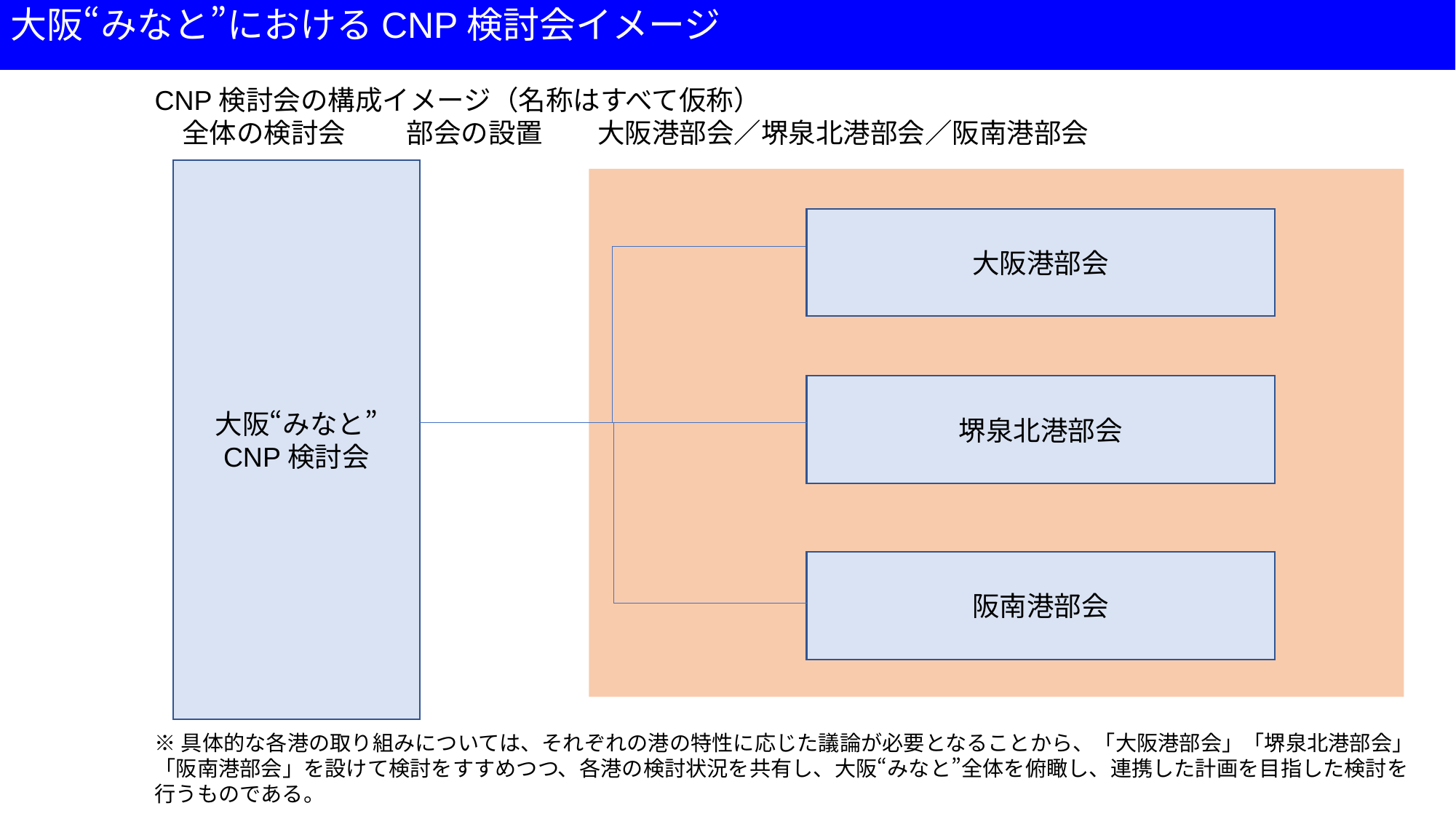

大阪“みなと”におけるCNP検討会イメージ

CNP検討会の構成イメージ（名称はすべて仮称）
　全体の検討会 　　部会の設置　　大阪港部会／堺泉北港部会／阪南港部会
大阪“みなと”
CNP検討会
大阪港部会
堺泉北港部会
阪南港部会

※具体的な各港の取り組みについては、それぞれの港の特性に応じた議論が必要となることから、「大阪港部会」「堺泉北港部会」「阪南港部会」を設けて検討をすすめつつ、各港の検討状況を共有し、大阪“みなと”全体を俯瞰し、連携した計画を目指した検討を行うものである。